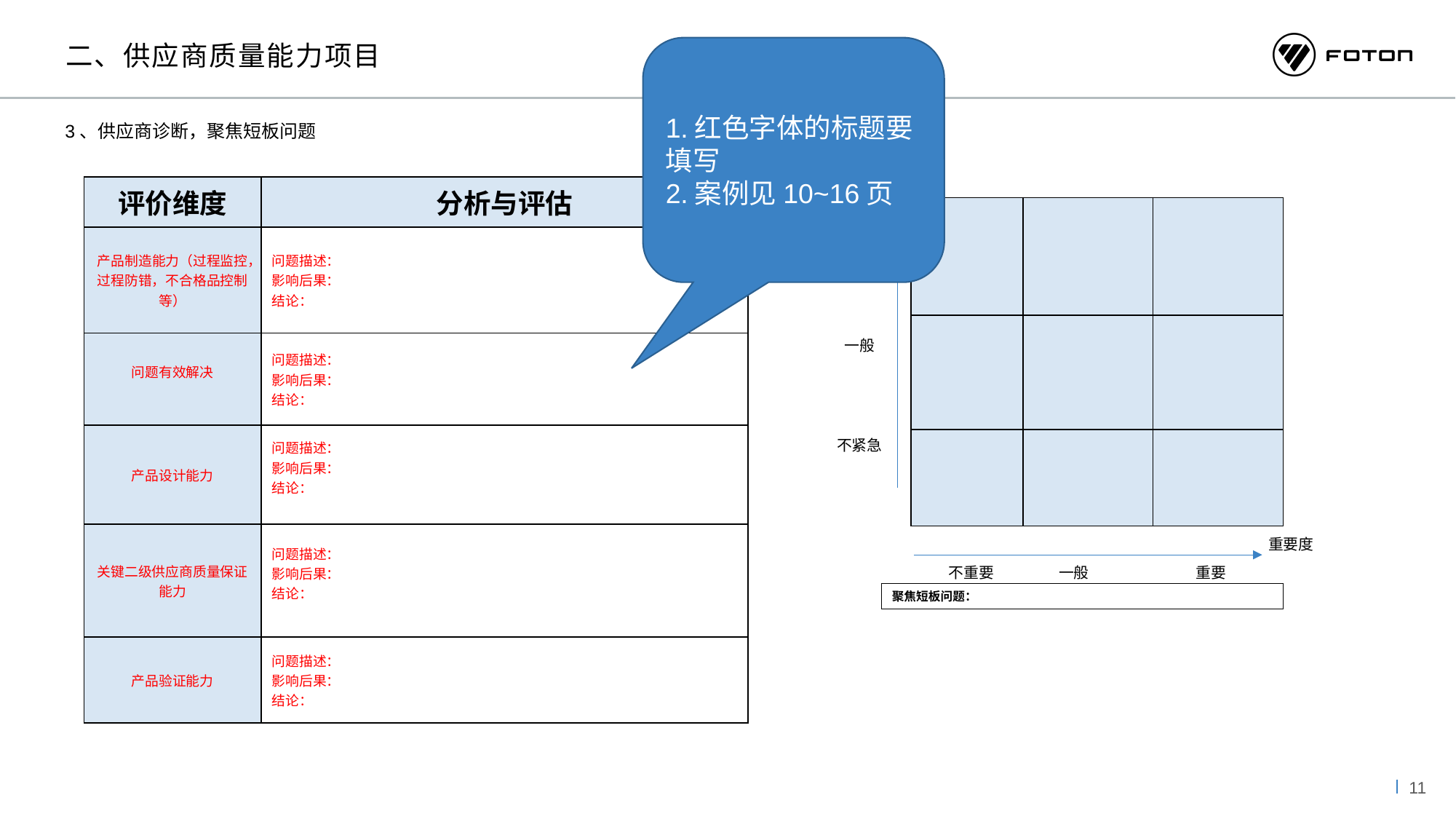

二、供应商质量能力项目
1.红色字体的标题要填写
2.案例见10~16页
3、供应商诊断，聚焦短板问题

紧急度
| 评价维度 | 分析与评估 |
| --- | --- |
| 产品制造能力（过程监控，过程防错，不合格品控制等） | 问题描述： 影响后果： 结论： |
| 问题有效解决 | 问题描述： 影响后果： 结论： |
| 产品设计能力 | 问题描述： 影响后果： 结论： |
| 关键二级供应商质量保证能力 | 问题描述： 影响后果： 结论： |
| 产品验证能力 | 问题描述： 影响后果： 结论： |
|  |  |  |
| --- | --- | --- |
|  |  |  |
|  |  |  |
紧急
一般
不紧急
重要度
不重要
一般
        重要
聚焦短板问题：